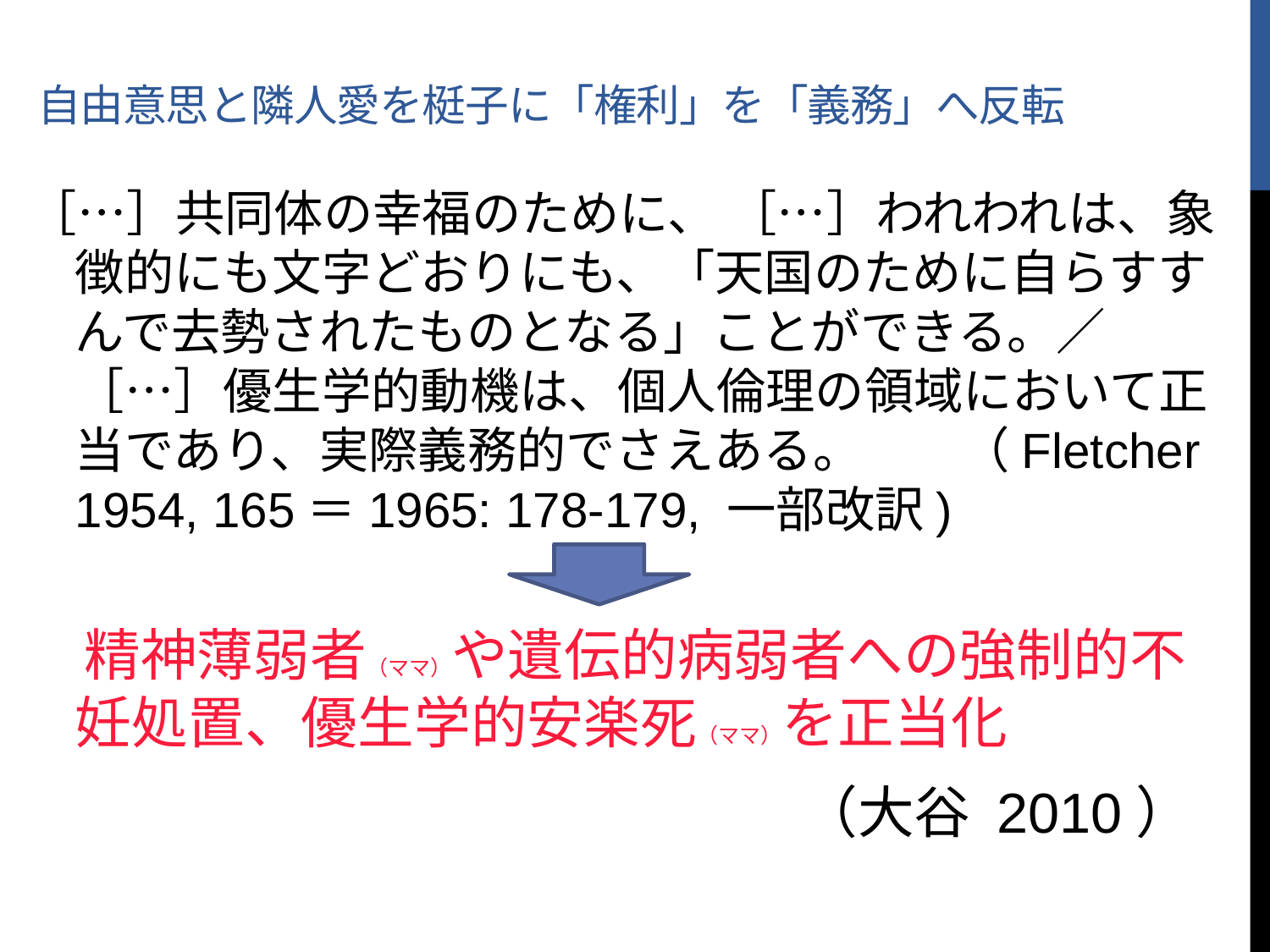

# 自由意思と隣人愛を梃子に「権利」を「義務」へ反転
［…］共同体の幸福のために、 ［…］われわれは、象徴的にも文字どおりにも、「天国のために自らすすんで去勢されたものとなる」ことができる。／［…］優生学的動機は、個人倫理の領域において正当であり、実際義務的でさえある。　　（Fletcher 1954, 165＝1965: 178-179, 一部改訳)

　精神薄弱者（ママ）や遺伝的病弱者への強制的不妊処置、優生学的安楽死（ママ）を正当化
  　　　　　　　　　　　　　（大谷 2010）